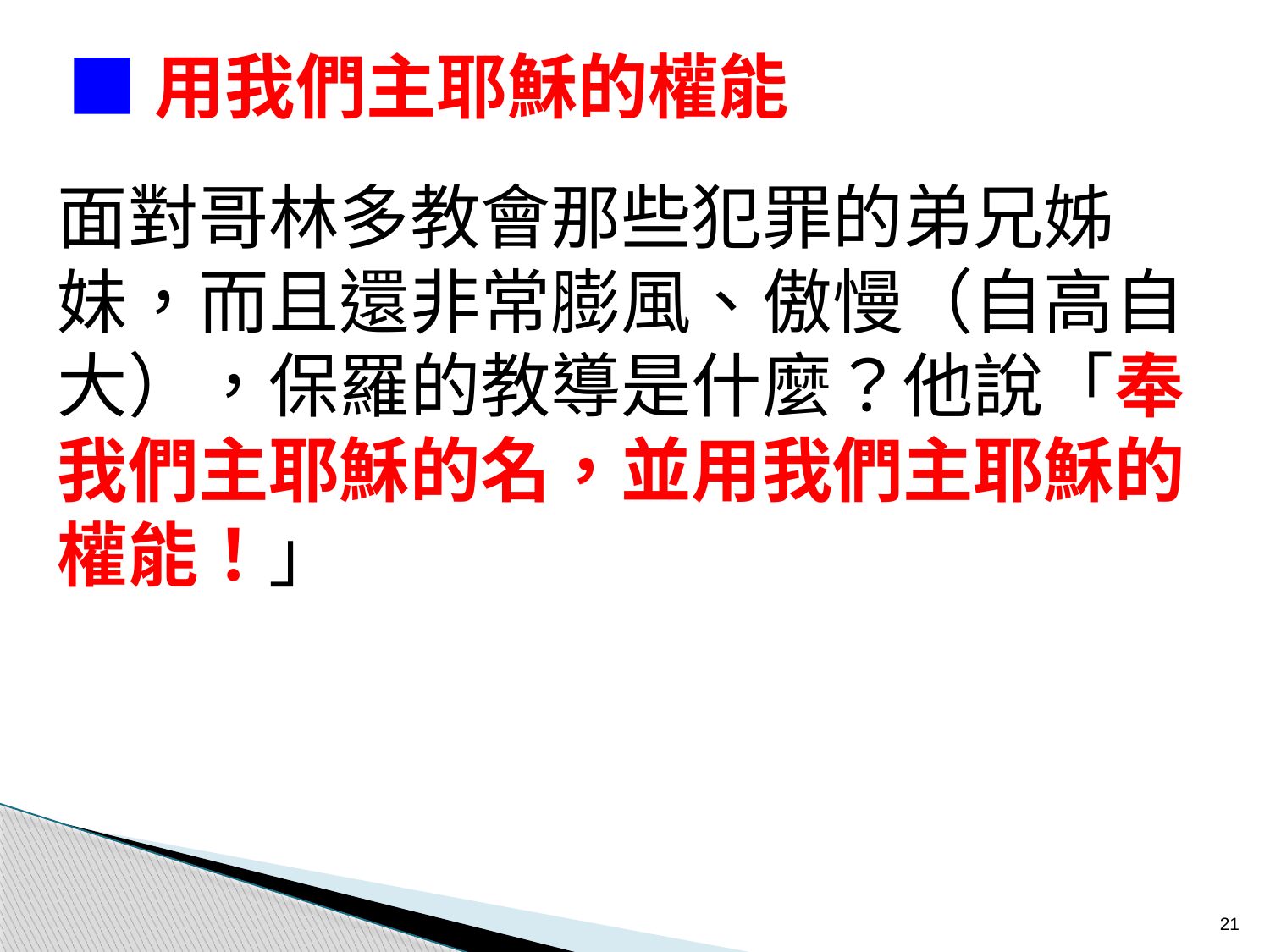

■用我們主耶穌的權能
面對哥林多教會那些犯罪的弟兄姊妹，而且還非常膨風、傲慢（自高自大），保羅的教導是什麼？他說「奉我們主耶穌的名，並用我們主耶穌的權能！」
21